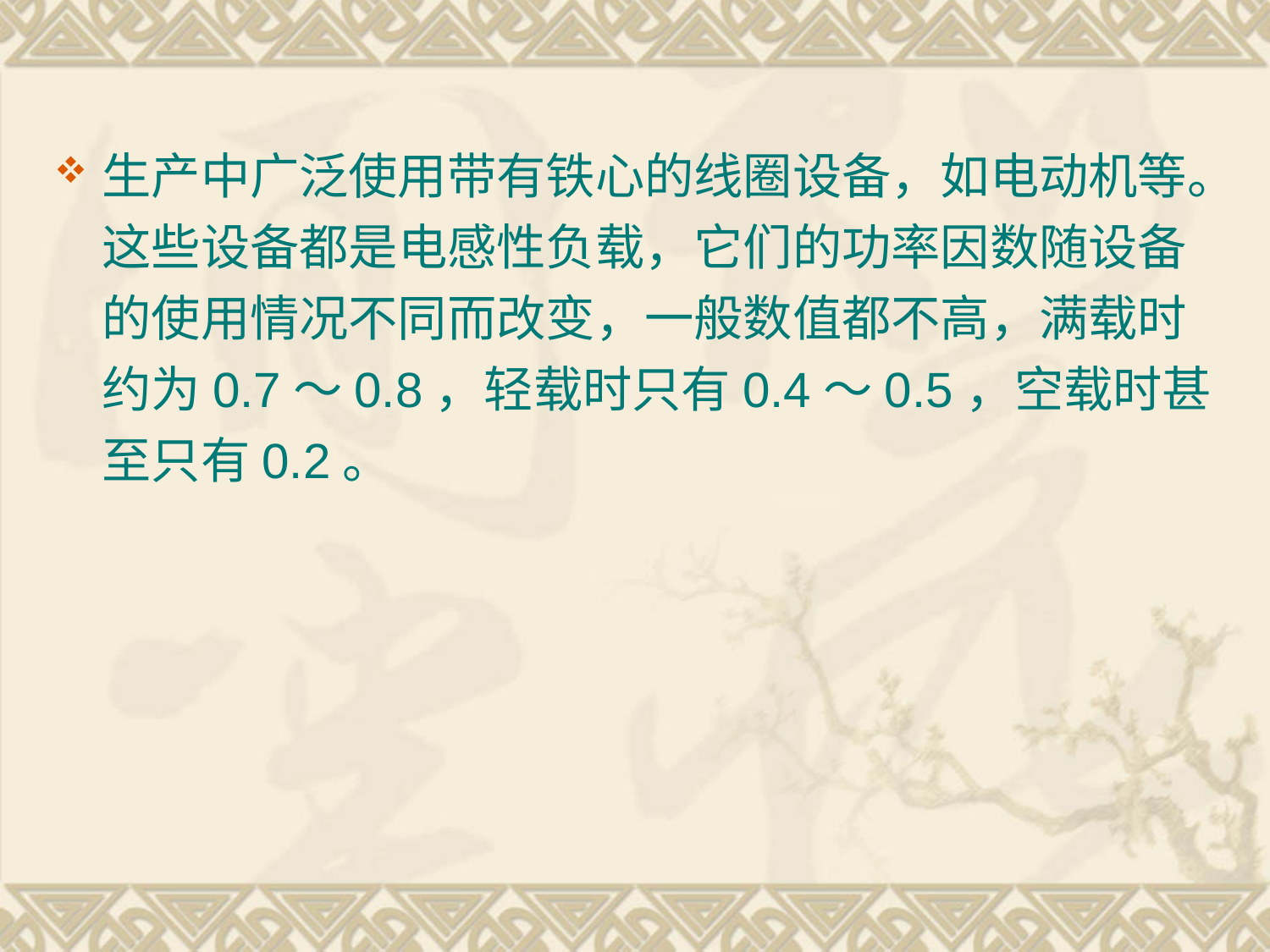

生产中广泛使用带有铁心的线圈设备，如电动机等。这些设备都是电感性负载，它们的功率因数随设备的使用情况不同而改变，一般数值都不高，满载时约为0.7～0.8，轻载时只有0.4～0.5，空载时甚至只有0.2。